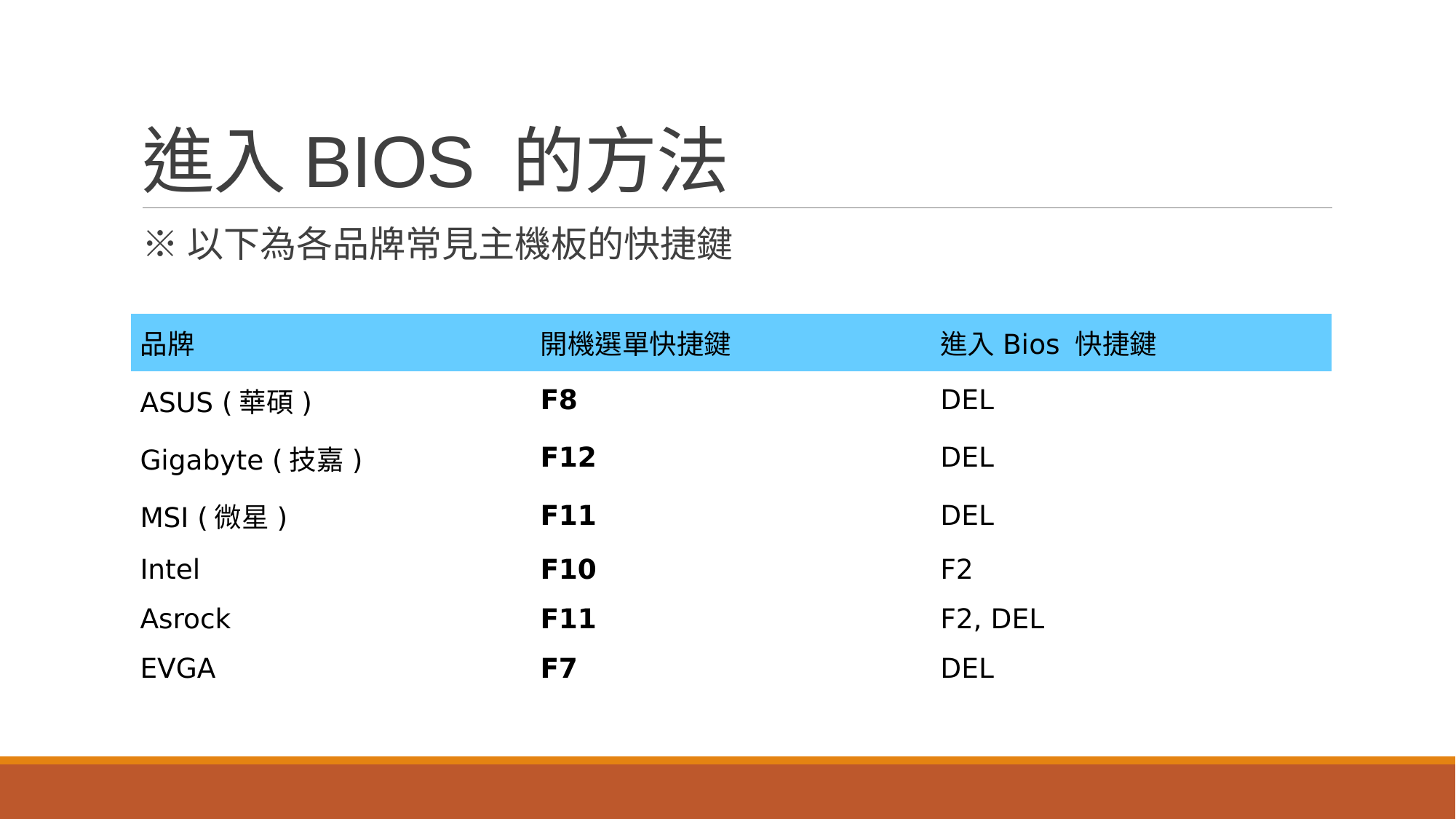

# 進入BIOS 的方法
※以下為各品牌常見主機板的快捷鍵

| 品牌 | 開機選單快捷鍵 | 進入Bios 快捷鍵 |
| --- | --- | --- |
| ASUS (華碩) | F8 | DEL |
| Gigabyte (技嘉) | F12 | DEL |
| MSI (微星) | F11 | DEL |
| Intel | F10 | F2 |
| Asrock | F11 | F2, DEL |
| EVGA | F7 | DEL |